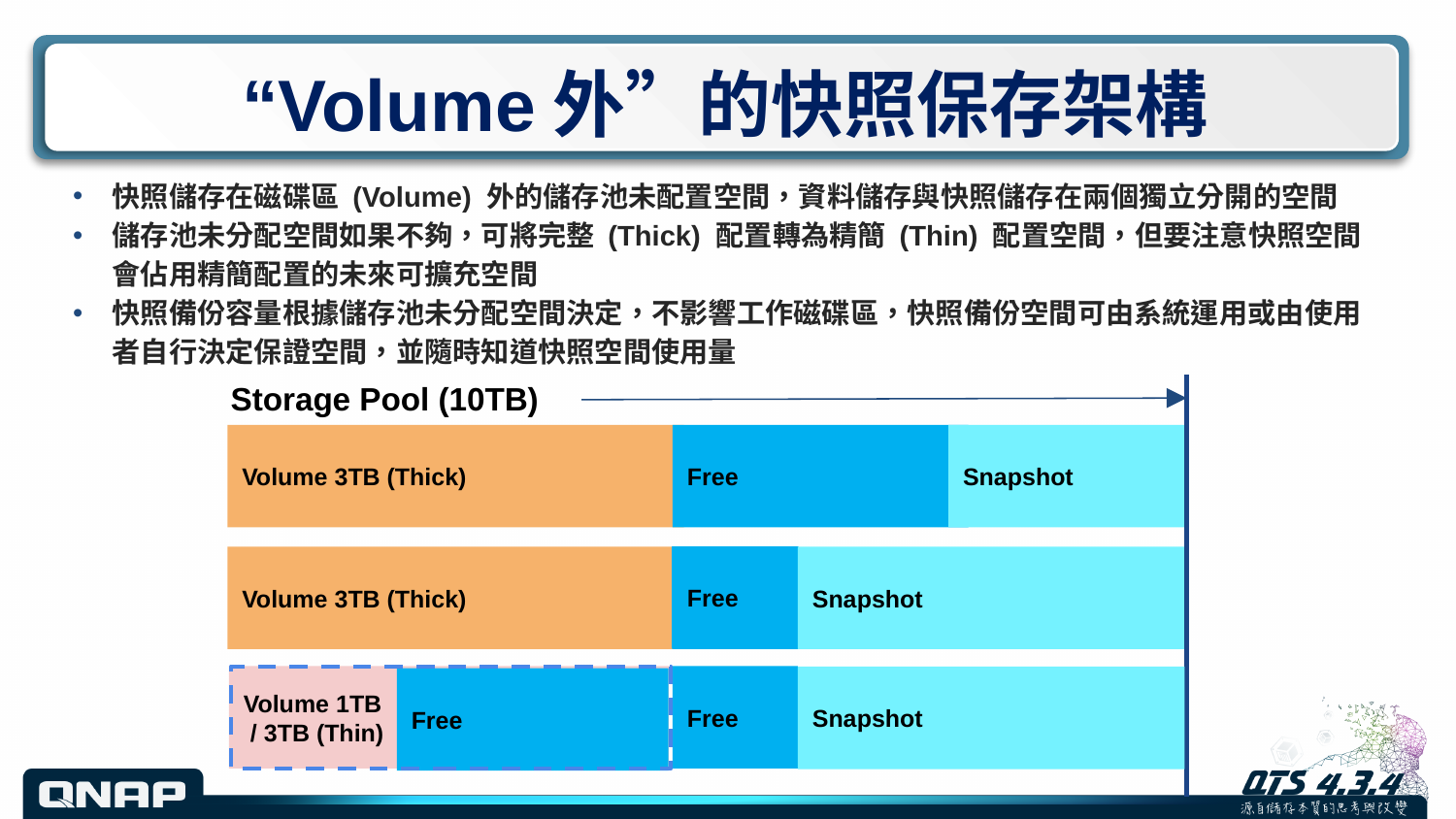

# “Volume外”的快照保存架構
快照儲存在磁碟區 (Volume) 外的儲存池未配置空間，資料儲存與快照儲存在兩個獨立分開的空間
儲存池未分配空間如果不夠，可將完整 (Thick) 配置轉為精簡 (Thin) 配置空間，但要注意快照空間會佔用精簡配置的未來可擴充空間
快照備份容量根據儲存池未分配空間決定，不影響工作磁碟區，快照備份空間可由系統運用或由使用者自行決定保證空間，並隨時知道快照空間使用量

Storage Pool (10TB)
Volume 3TB (Thick)
Free
Snapshot
Volume 3TB (Thick)
Free
Snapshot
Volume 1TB
 / 3TB (Thin)
Free

Snapshot
Free